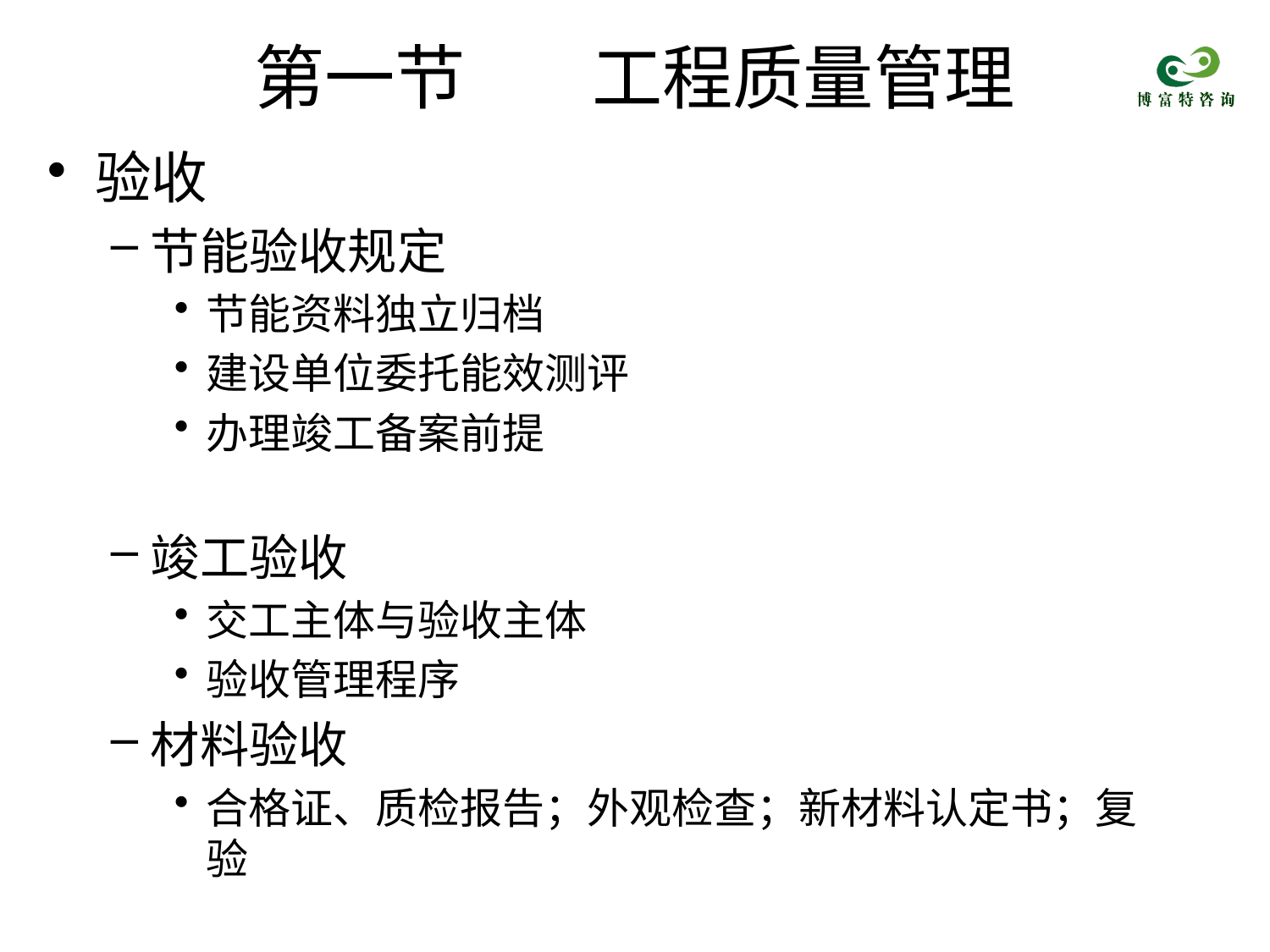

# 第一节        工程质量管理
验收
节能验收规定
节能资料独立归档
建设单位委托能效测评
办理竣工备案前提

竣工验收
交工主体与验收主体
验收管理程序
材料验收
合格证、质检报告；外观检查；新材料认定书；复验